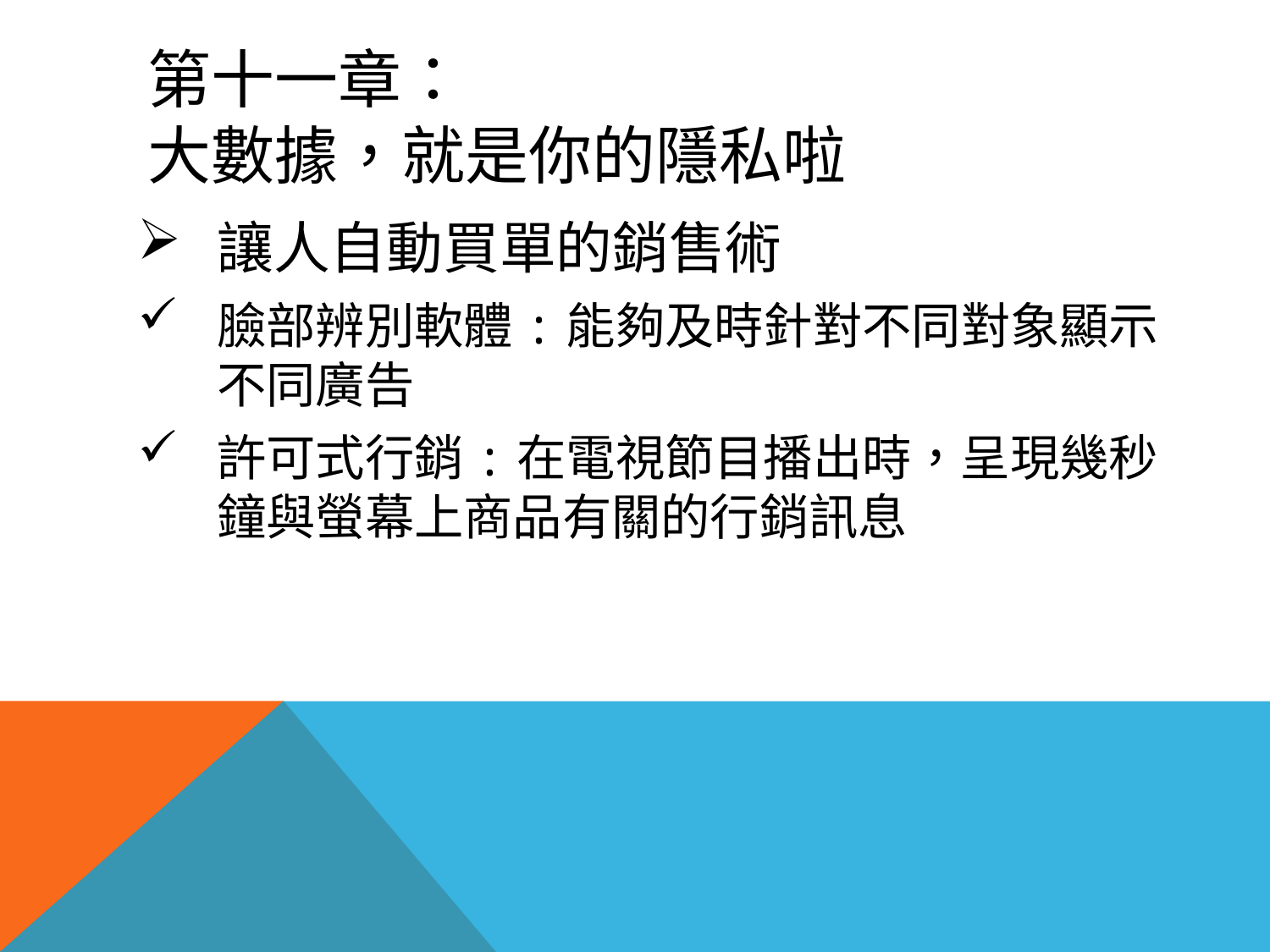

# 第十一章： 大數據，就是你的隱私啦
讓人自動買單的銷售術
臉部辨別軟體:能夠及時針對不同對象顯示不同廣告
許可式行銷:在電視節目播出時，呈現幾秒鐘與螢幕上商品有關的行銷訊息